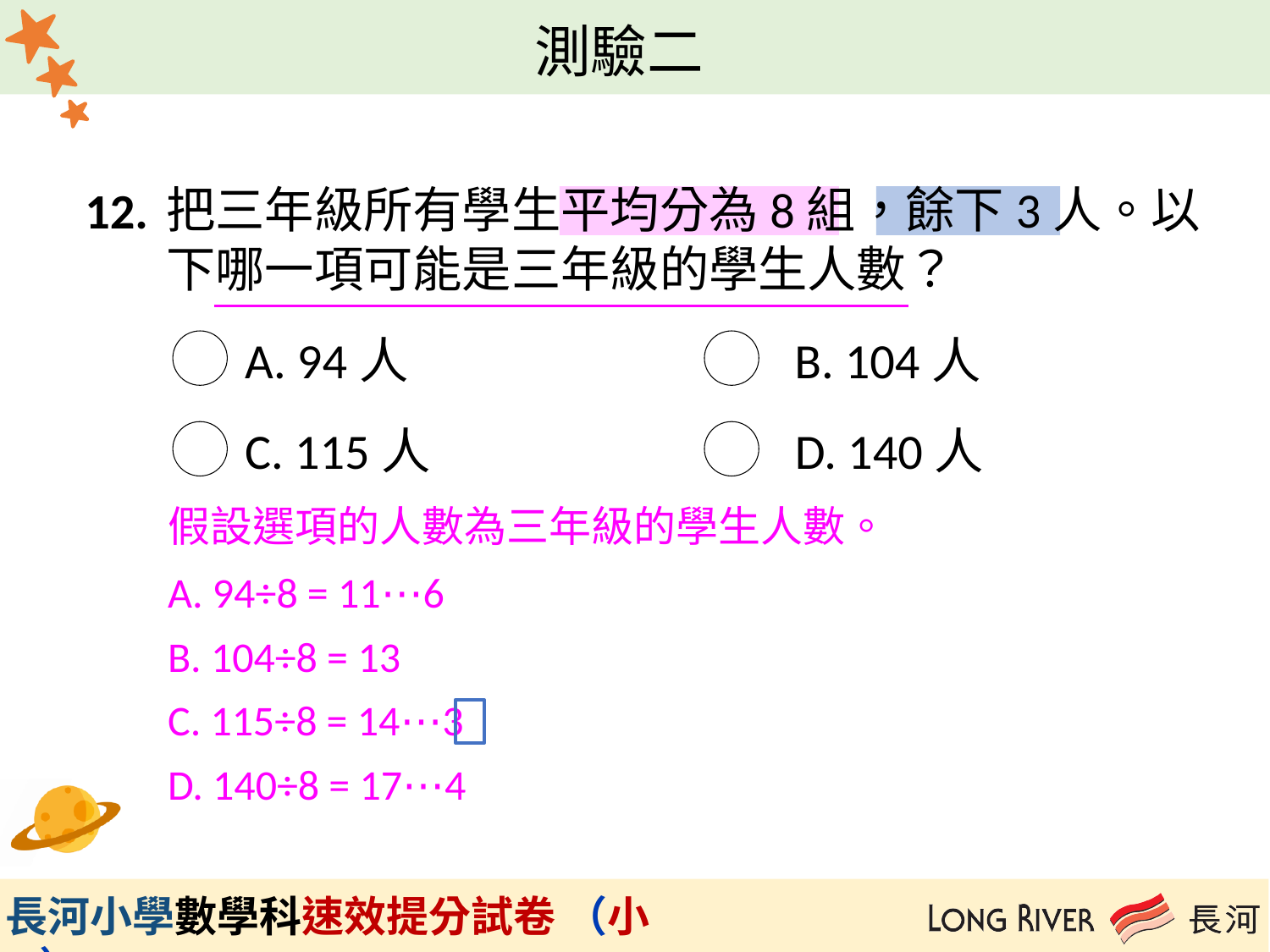

12.
把三年級所有學生平均分為8組，餘下3人。以下哪一項可能是三年級的學生人數？
       A. 94人                                  B. 104人
       C. 115人                                D. 140人

假設選項的人數為三年級的學生人數。
A. 94÷8 = 11⋯6
B. 104÷8 = 13
C. 115÷8 = 14⋯3

D. 140÷8 = 17⋯4